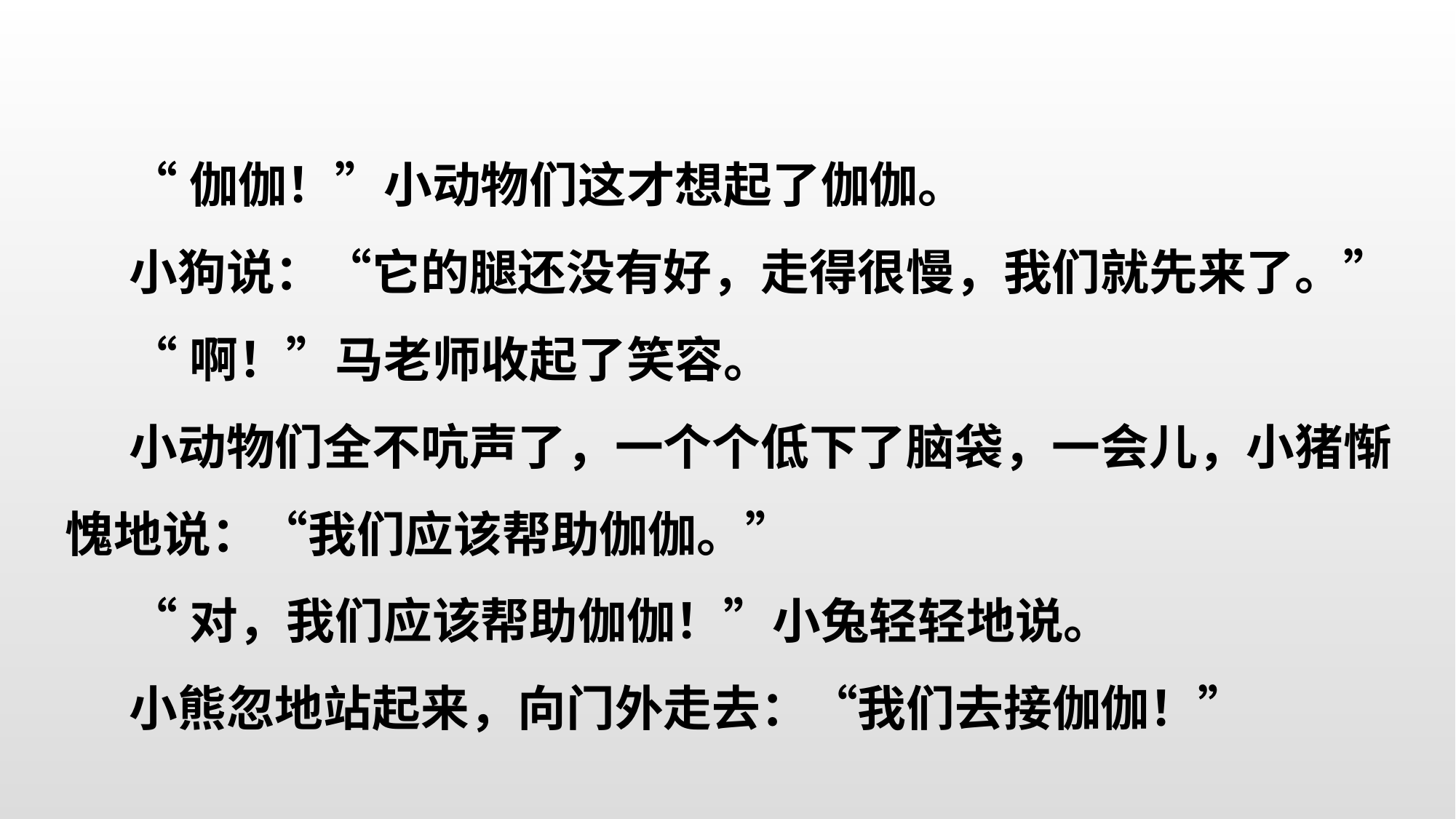

“伽伽！”小动物们这才想起了伽伽。
小狗说：“它的腿还没有好，走得很慢，我们就先来了。”
“啊！”马老师收起了笑容。
小动物们全不吭声了，一个个低下了脑袋，一会儿，小猪惭愧地说：“我们应该帮助伽伽。”
“对，我们应该帮助伽伽！”小兔轻轻地说。
小熊忽地站起来，向门外走去：“我们去接伽伽！”